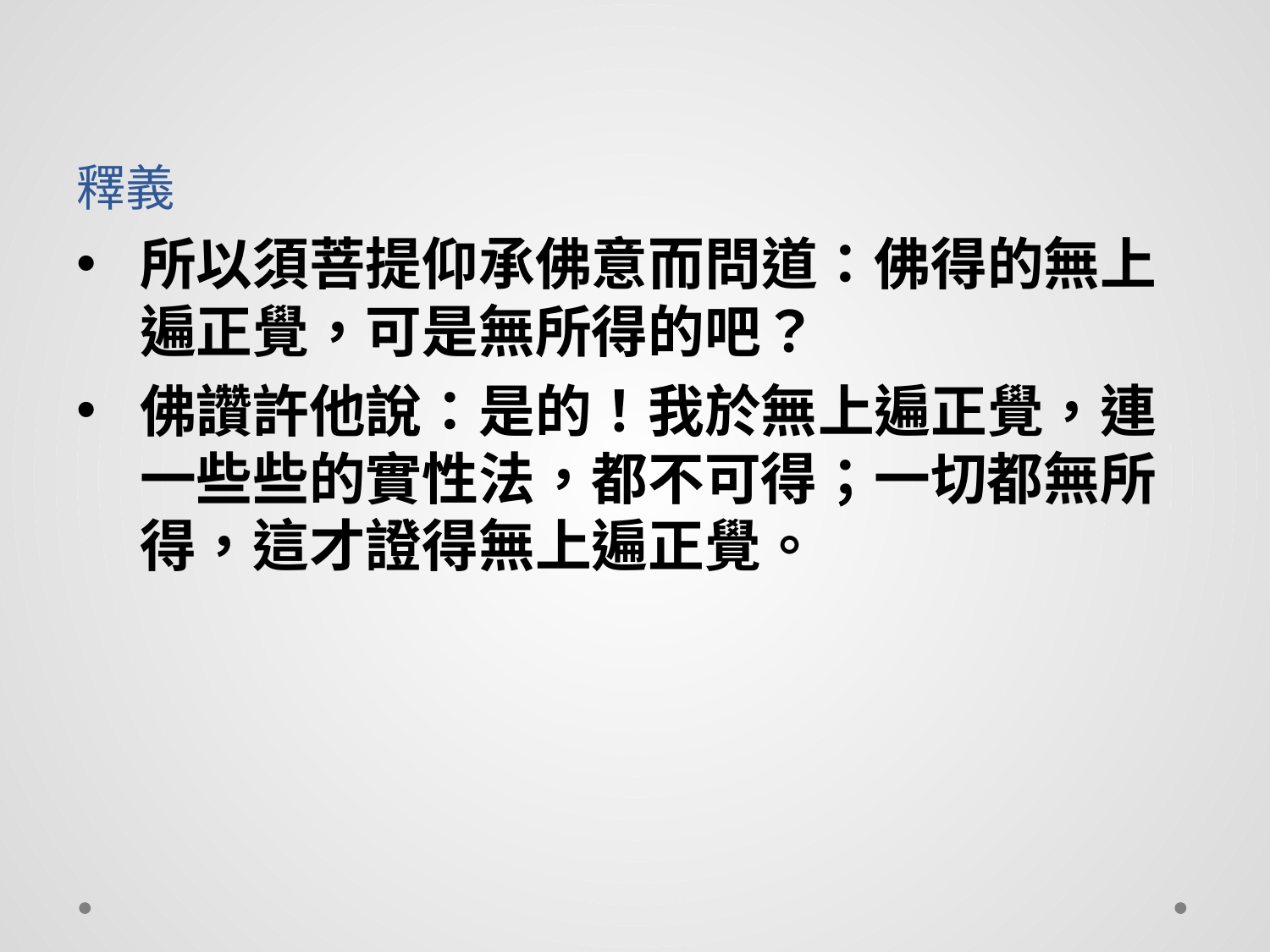

# 釋義
所以須菩提仰承佛意而問道：佛得的無上遍正覺，可是無所得的吧？
佛讚許他說：是的！我於無上遍正覺，連一些些的實性法，都不可得；一切都無所得，這才證得無上遍正覺。